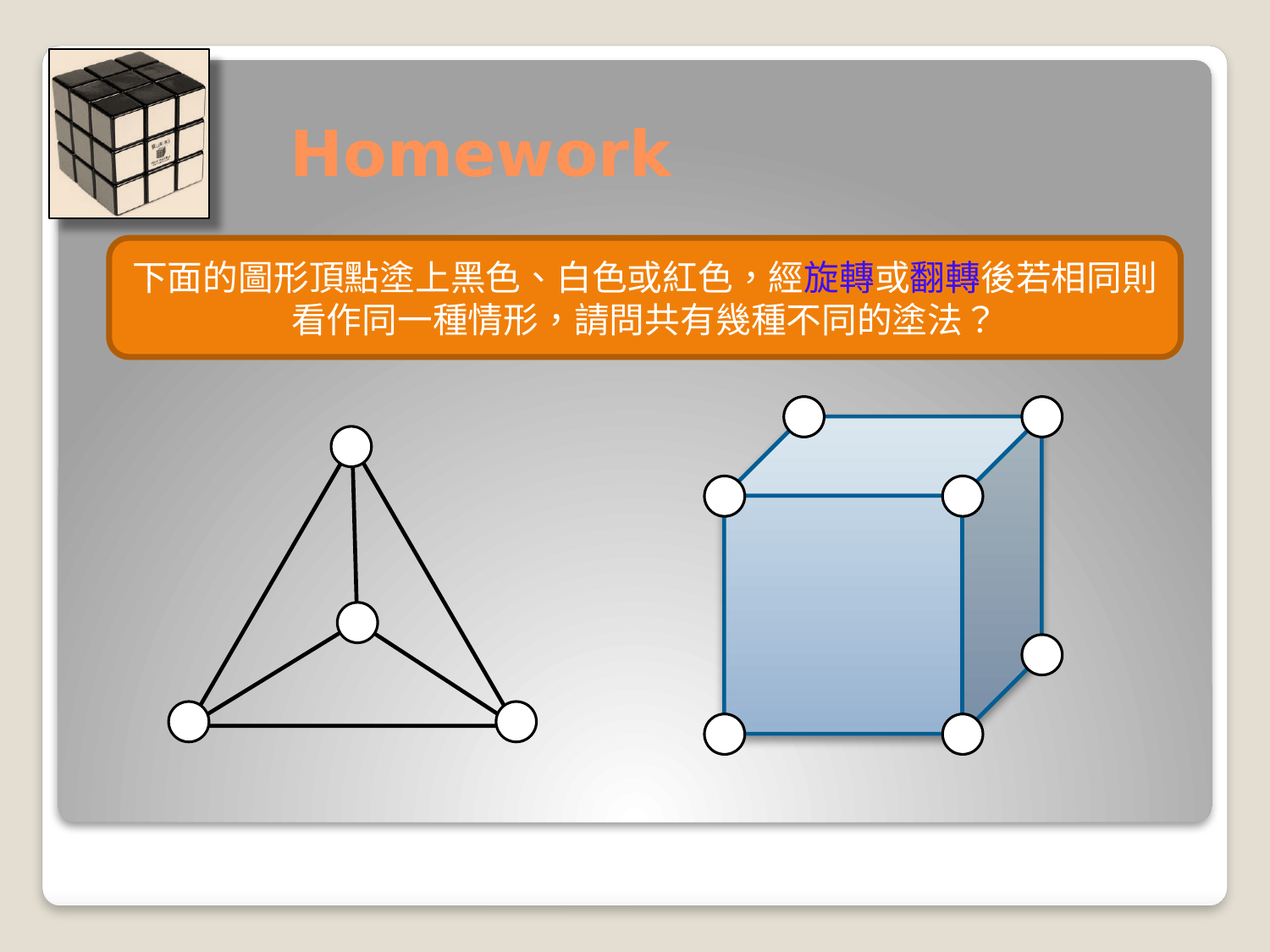

# Homework
下面的圖形頂點塗上黑色、白色或紅色，經旋轉或翻轉後若相同則看作同一種情形，請問共有幾種不同的塗法？